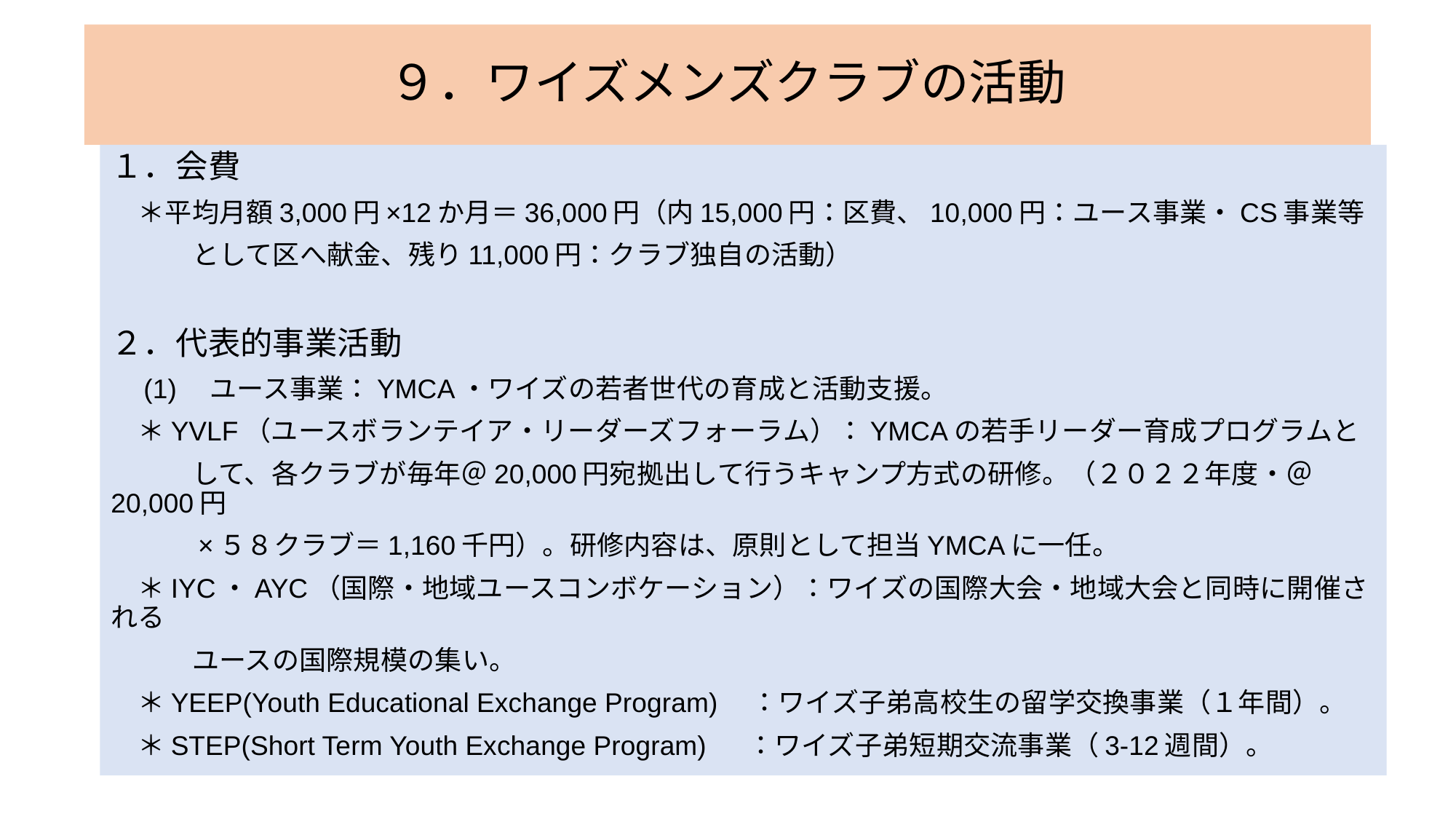

# ９．ワイズメンズクラブの活動
１．会費
　＊平均月額3,000円×12か月＝36,000円（内15,000円：区費、10,000円：ユース事業・CS事業等
　　　として区へ献金、残り11,000円：クラブ独自の活動）

２．代表的事業活動
　(1)　ユース事業：YMCA・ワイズの若者世代の育成と活動支援。
　＊YVLF（ユースボランテイア・リーダーズフォーラム）：YMCAの若手リーダー育成プログラムと
　　　して、各クラブが毎年＠20,000円宛拠出して行うキャンプ方式の研修。（２０２２年度・＠20,000円
　　　×５８クラブ＝1,160千円）。研修内容は、原則として担当YMCAに一任。
　＊IYC・AYC（国際・地域ユースコンボケーション）：ワイズの国際大会・地域大会と同時に開催される
　　　ユースの国際規模の集い。
　＊YEEP(Youth Educational Exchange Program)　：ワイズ子弟高校生の留学交換事業（１年間）。
　＊STEP(Short Term Youth Exchange Program) 　：ワイズ子弟短期交流事業（3-12週間）。